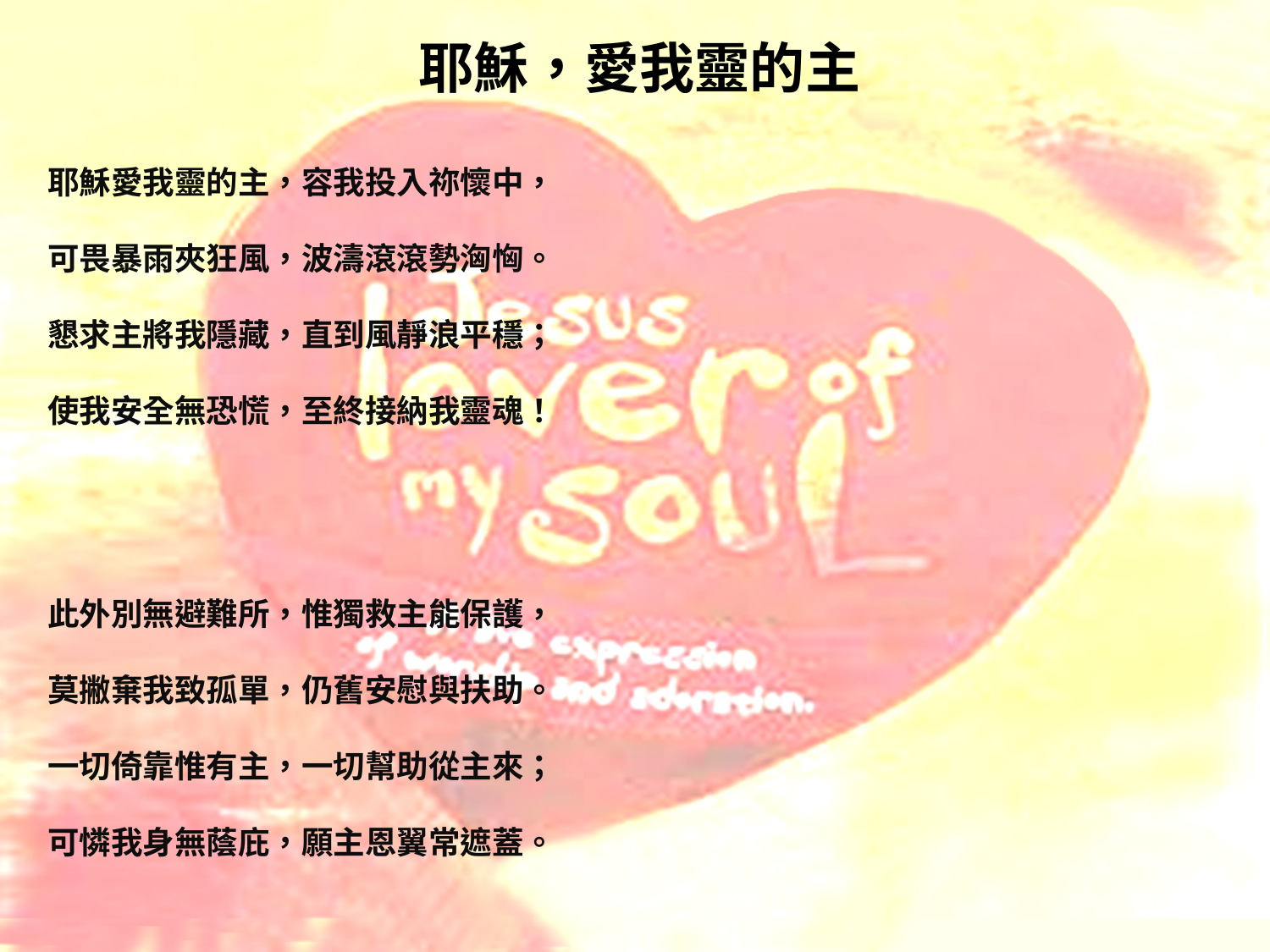

# 耶穌，愛我靈的主
耶穌愛我靈的主，容我投入祢懷中，
可畏暴雨夾狂風，波濤滾滾勢洶恟。
懇求主將我隱藏，直到風靜浪平穩；
使我安全無恐慌，至終接納我靈魂！

此外別無避難所，惟獨救主能保護，
莫撇棄我致孤單，仍舊安慰與扶助。
一切倚靠惟有主，一切幫助從主來；
可憐我身無蔭庇，願主恩翼常遮蓋。

救主恩惠極豐富，遮蓋我的眾罪污；
恩典浩大如江河，洗清我的眾罪過。
祢有生命的活水，竟願白白的賜給；
願在我心成泉源，湧流不止到永遠。